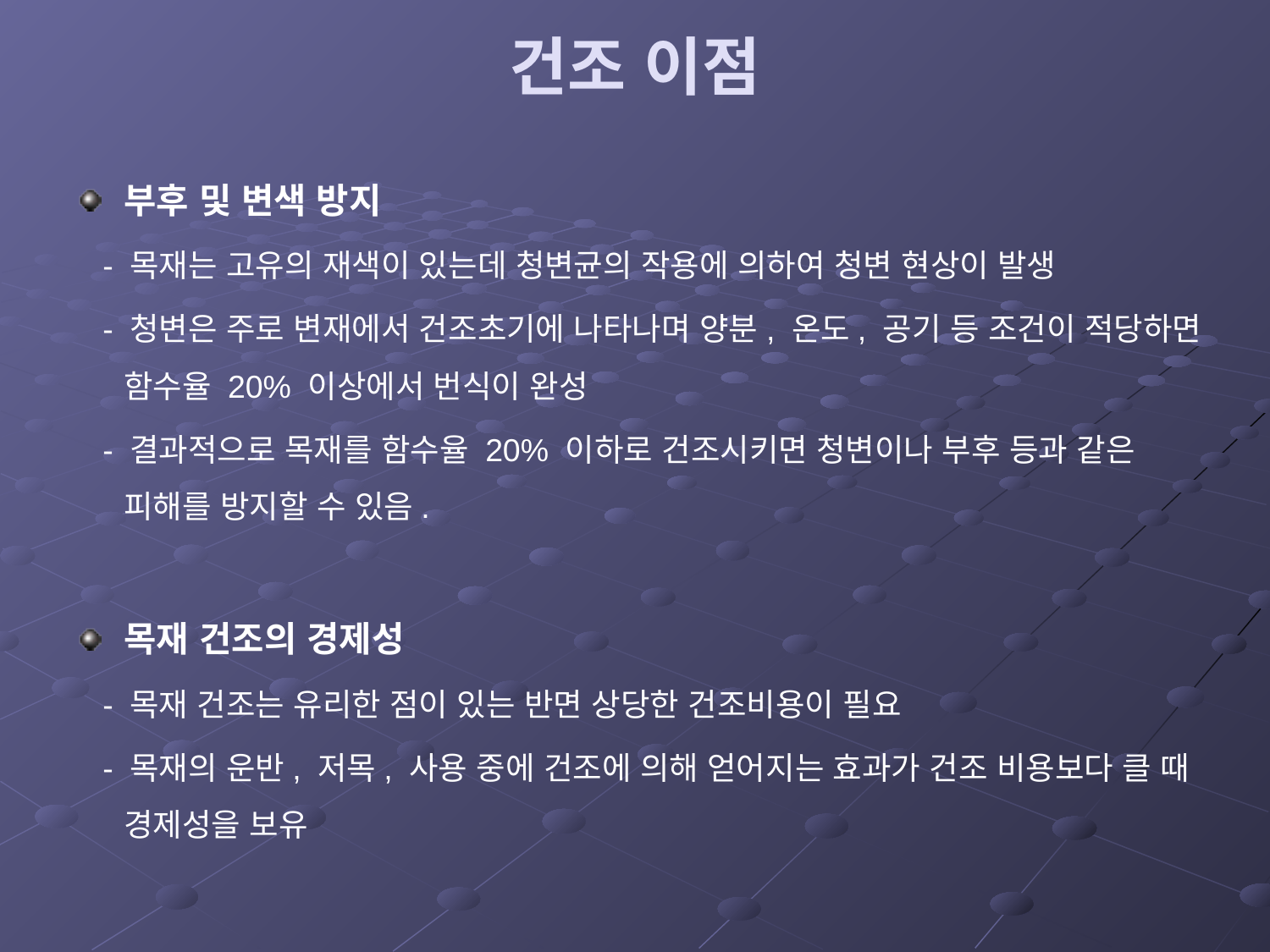

# 건조 이점
부후 및 변색 방지
   - 목재는 고유의 재색이 있는데 청변균의 작용에 의하여 청변 현상이 발생
   - 청변은 주로 변재에서 건조초기에 나타나며 양분, 온도, 공기 등 조건이 적당하면 함수율 20% 이상에서 번식이 완성
   - 결과적으로 목재를 함수율 20% 이하로 건조시키면 청변이나 부후 등과 같은 피해를 방지할 수 있음.

목재 건조의 경제성
   - 목재 건조는 유리한 점이 있는 반면 상당한 건조비용이 필요
   - 목재의 운반, 저목, 사용 중에 건조에 의해 얻어지는 효과가 건조 비용보다 클 때 경제성을 보유